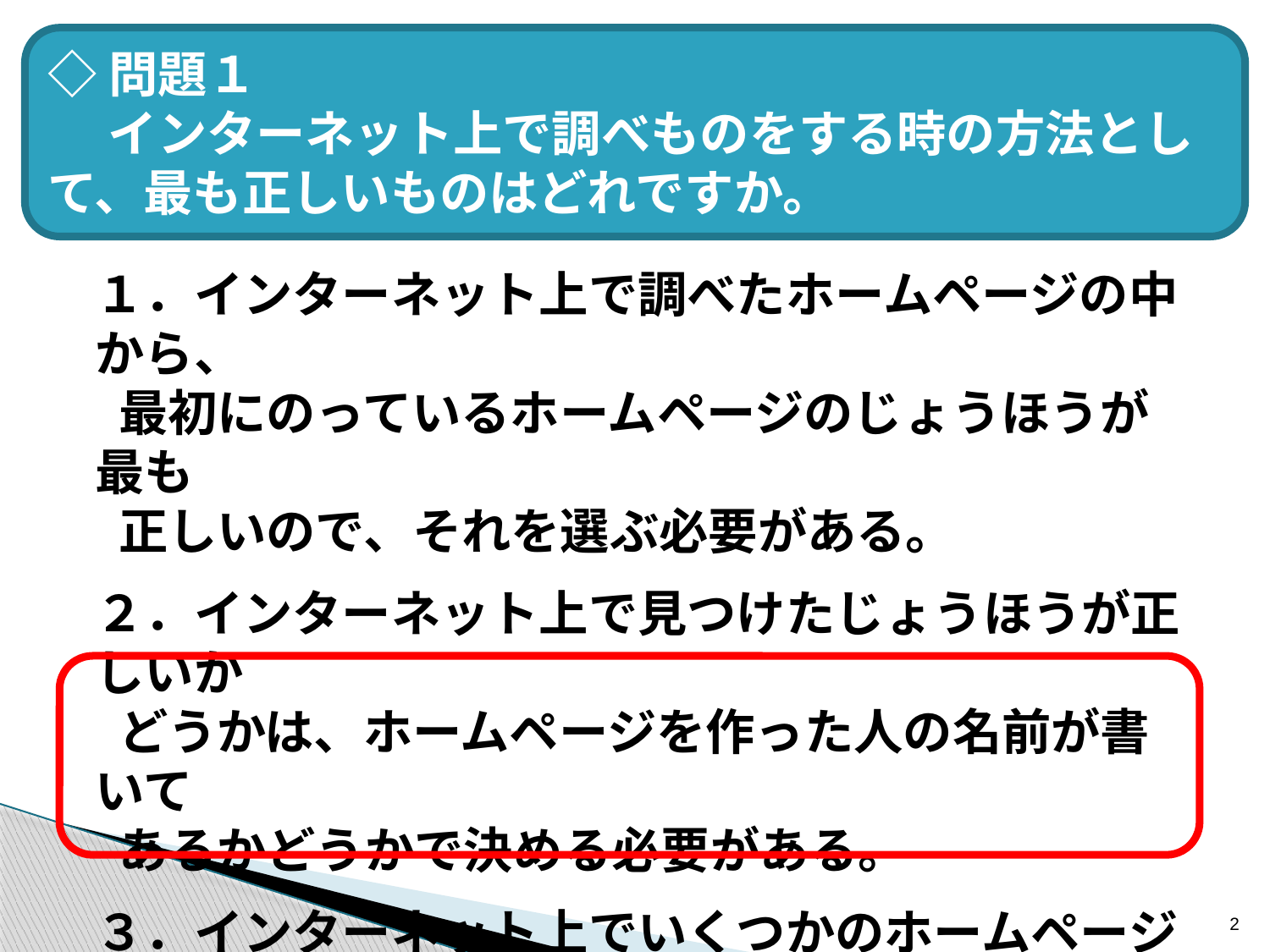

◇問題１
　 インターネット上で調べものをする時の方法として、最も正しいものはどれですか。
１．インターネット上で調べたホームページの中から、
 最初にのっているホームページのじょうほうが最も
 正しいので、それを選ぶ必要がある。

２．インターネット上で見つけたじょうほうが正しいか
 どうかは、ホームページを作った人の名前が書いて
 あるかどうかで決める必要がある。

３．インターネット上でいくつかのホームページをかく
 にんした上で、本や新聞などのほかのじょうほうとく
 らべることが大切である。

2